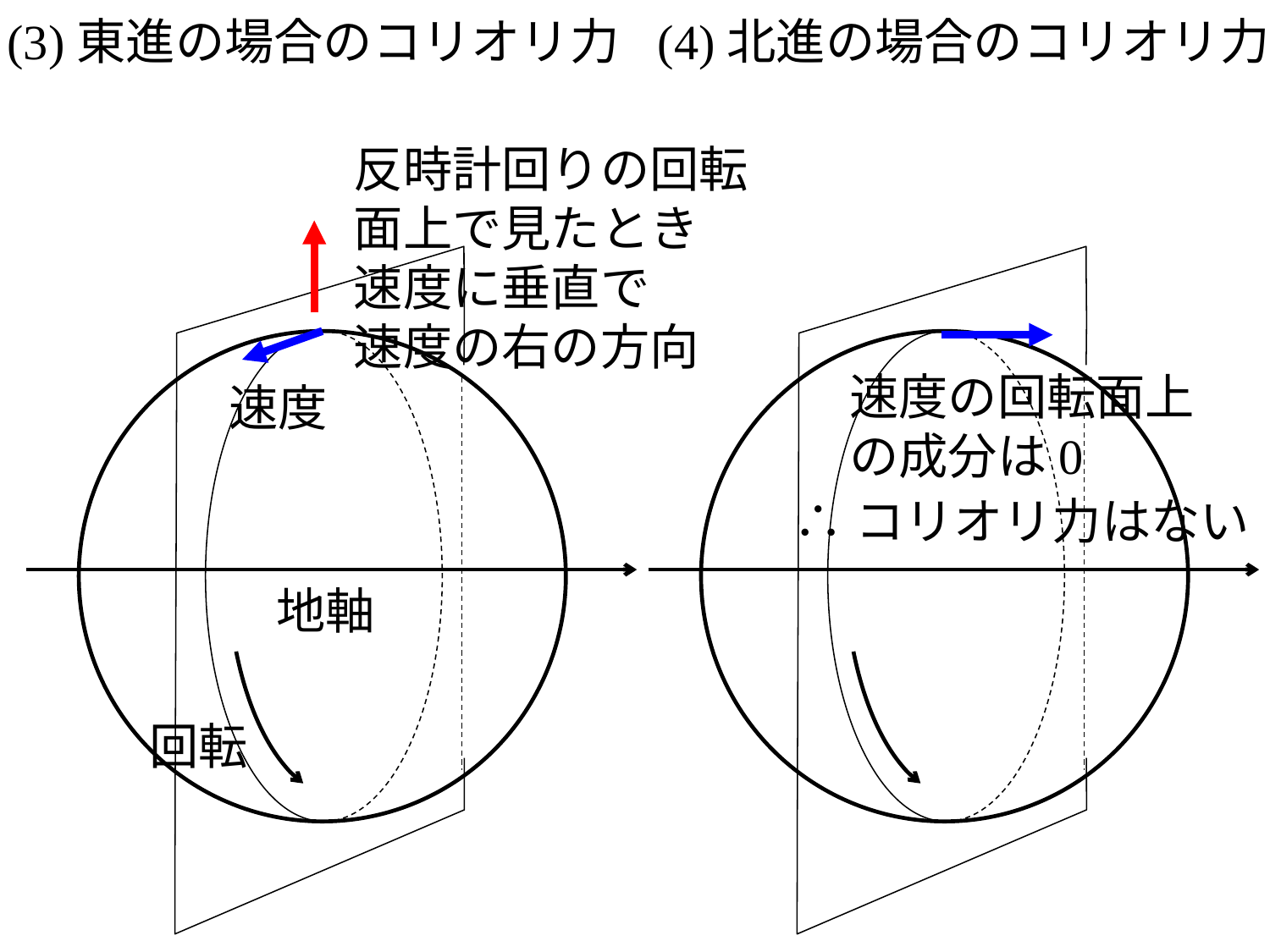

(3)東進の場合のコリオリ力
(4)北進の場合のコリオリ力
反時計回りの回転
面上で見たとき
速度に垂直で
速度の右の方向

速度の回転面上
の成分は0
速度
∴コリオリ力はない
地軸
回転